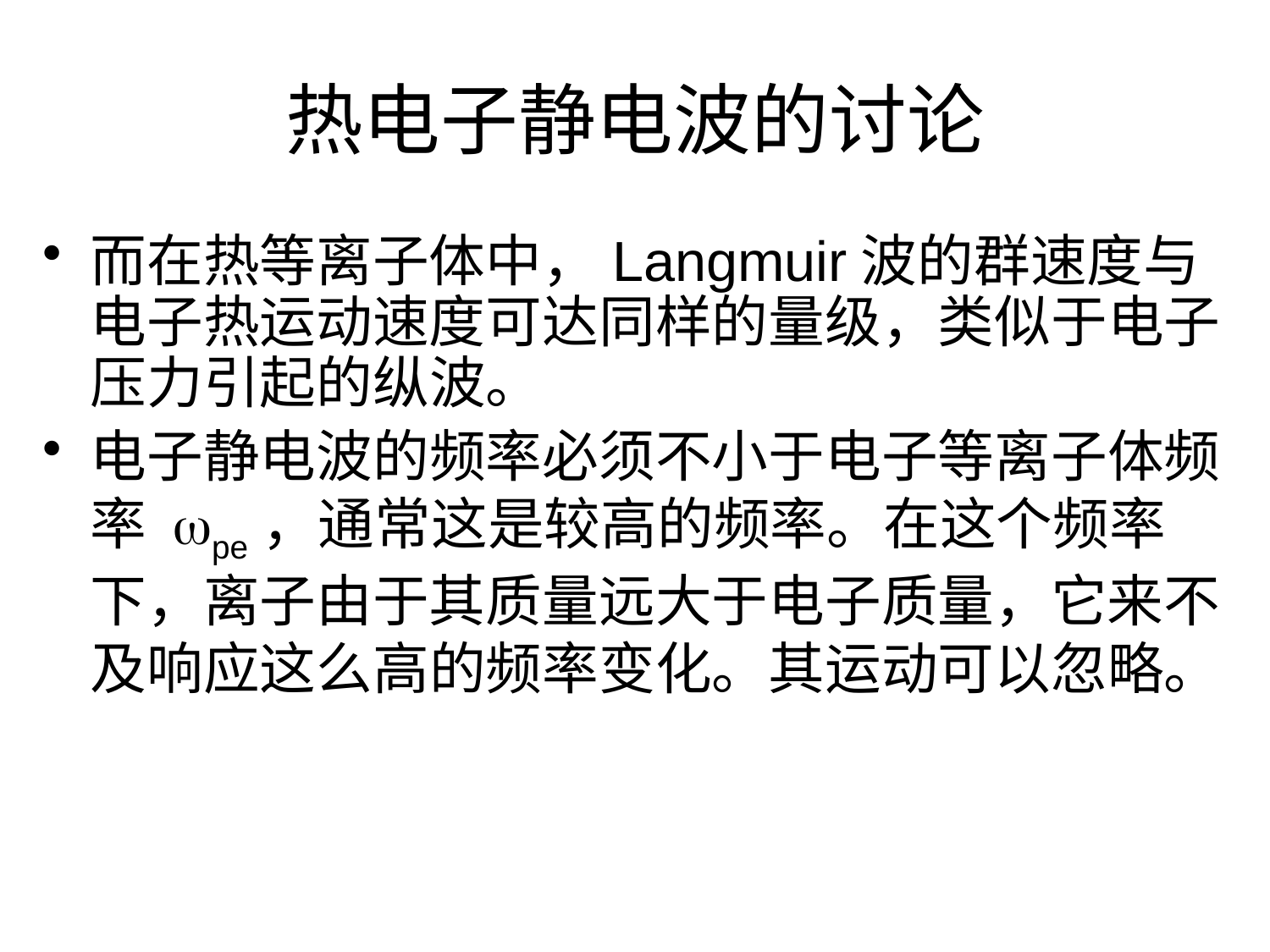

# 热电子静电波的讨论
而在热等离子体中，Langmuir波的群速度与电子热运动速度可达同样的量级，类似于电子压力引起的纵波。
电子静电波的频率必须不小于电子等离子体频率 ωpe，通常这是较高的频率。在这个频率下，离子由于其质量远大于电子质量，它来不及响应这么高的频率变化。其运动可以忽略。